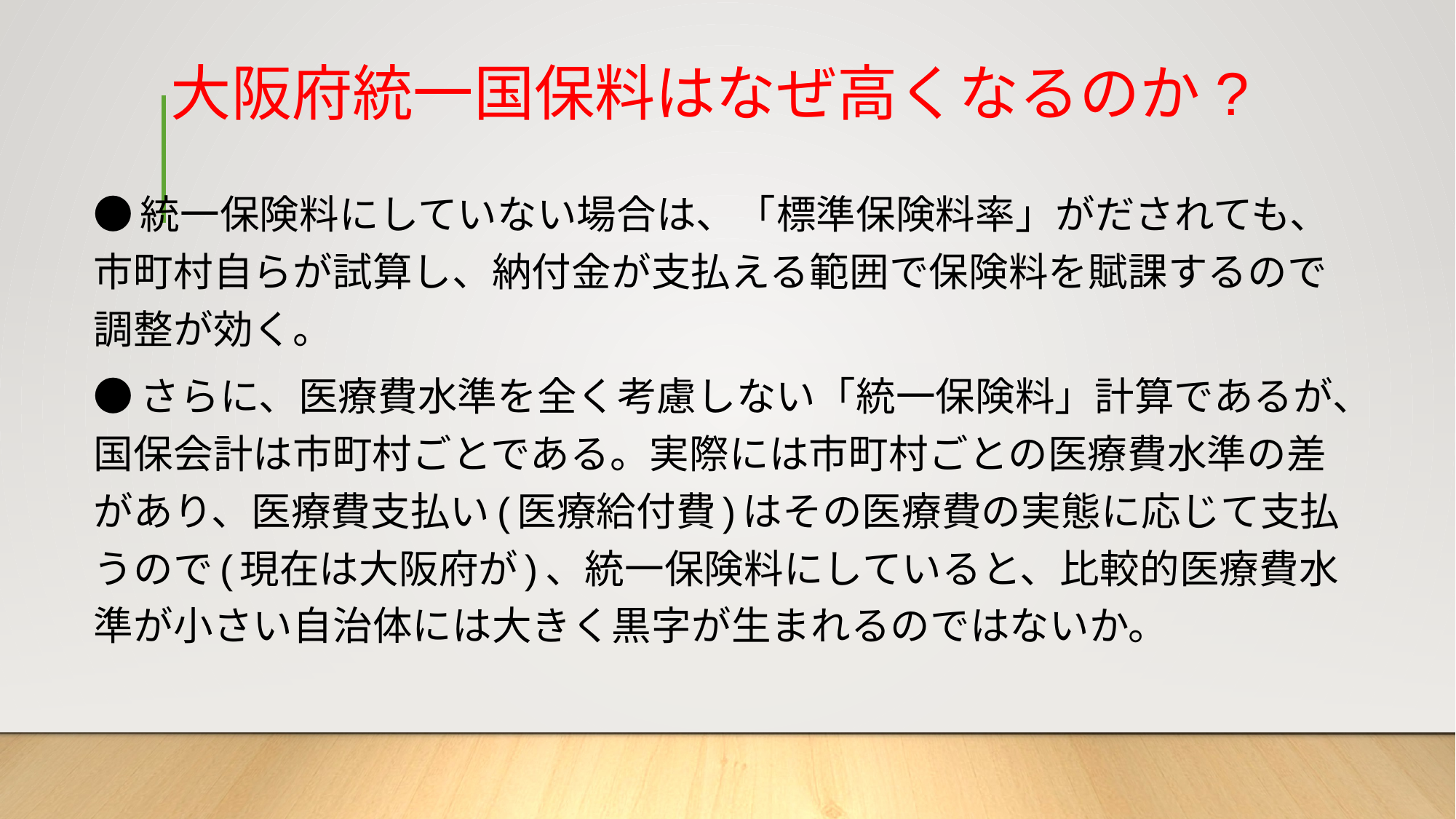

# 大阪府統一国保料はなぜ高くなるのか?
●統一保険料にしていない場合は、「標準保険料率」がだされても、市町村自らが試算し、納付金が支払える範囲で保険料を賦課するので調整が効く。
●さらに、医療費水準を全く考慮しない「統一保険料」計算であるが、国保会計は市町村ごとである。実際には市町村ごとの医療費水準の差があり、医療費支払い(医療給付費)はその医療費の実態に応じて支払うので(現在は大阪府が)、統一保険料にしていると、比較的医療費水準が小さい自治体には大きく黒字が生まれるのではないか。